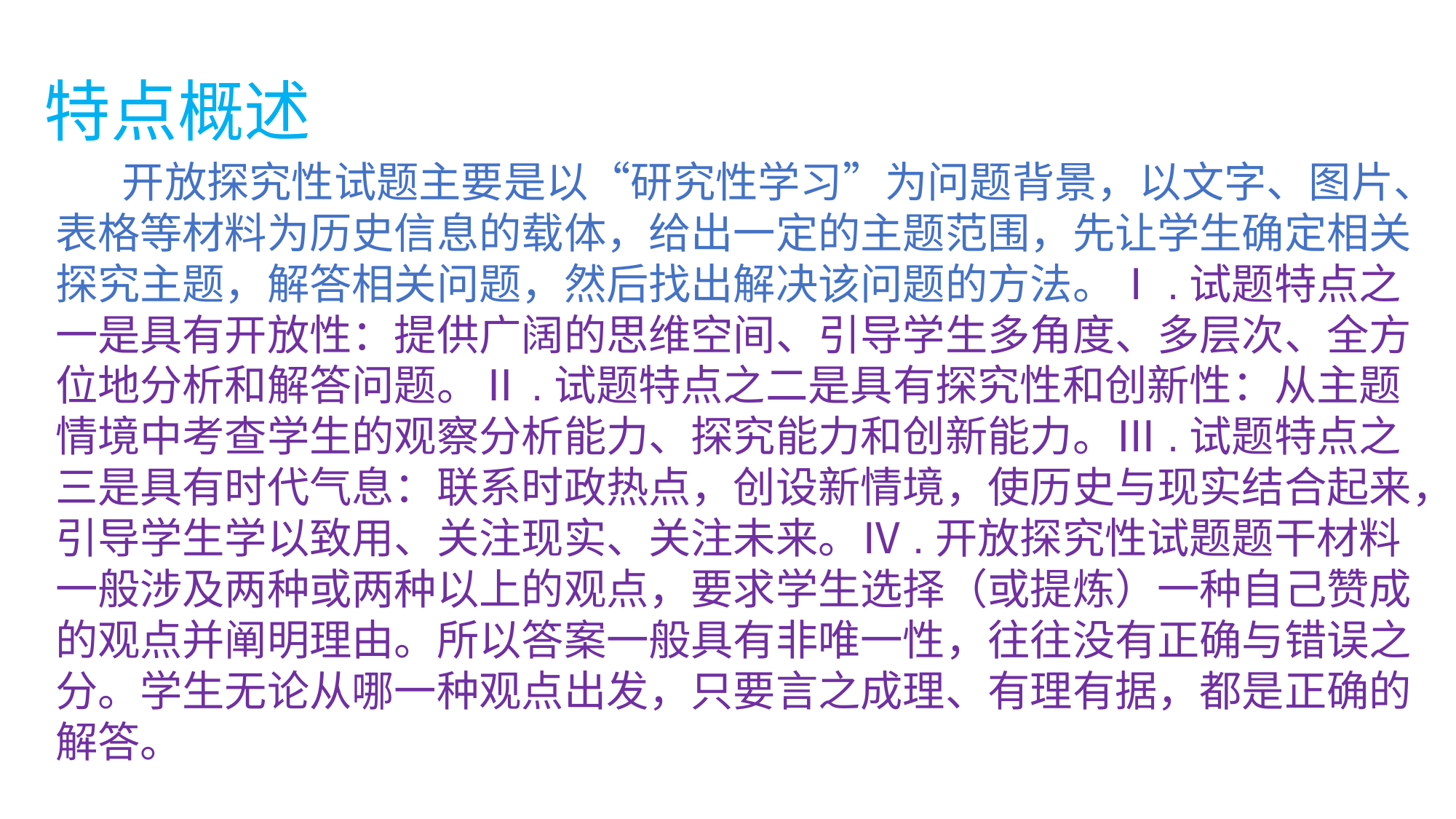

# 特点概述
      开放探究性试题主要是以“研究性学习”为问题背景，以文字、图片、表格等材料为历史信息的载体，给出一定的主题范围，先让学生确定相关探究主题，解答相关问题，然后找出解决该问题的方法。Ⅰ.试题特点之一是具有开放性：提供广阔的思维空间、引导学生多角度、多层次、全方位地分析和解答问题。Ⅱ.试题特点之二是具有探究性和创新性：从主题情境中考查学生的观察分析能力、探究能力和创新能力。Ⅲ.试题特点之三是具有时代气息：联系时政热点，创设新情境，使历史与现实结合起来，引导学生学以致用、关注现实、关注未来。Ⅳ.开放探究性试题题干材料一般涉及两种或两种以上的观点，要求学生选择（或提炼）一种自己赞成的观点并阐明理由。所以答案一般具有非唯一性，往往没有正确与错误之分。学生无论从哪一种观点出发，只要言之成理、有理有据，都是正确的解答。